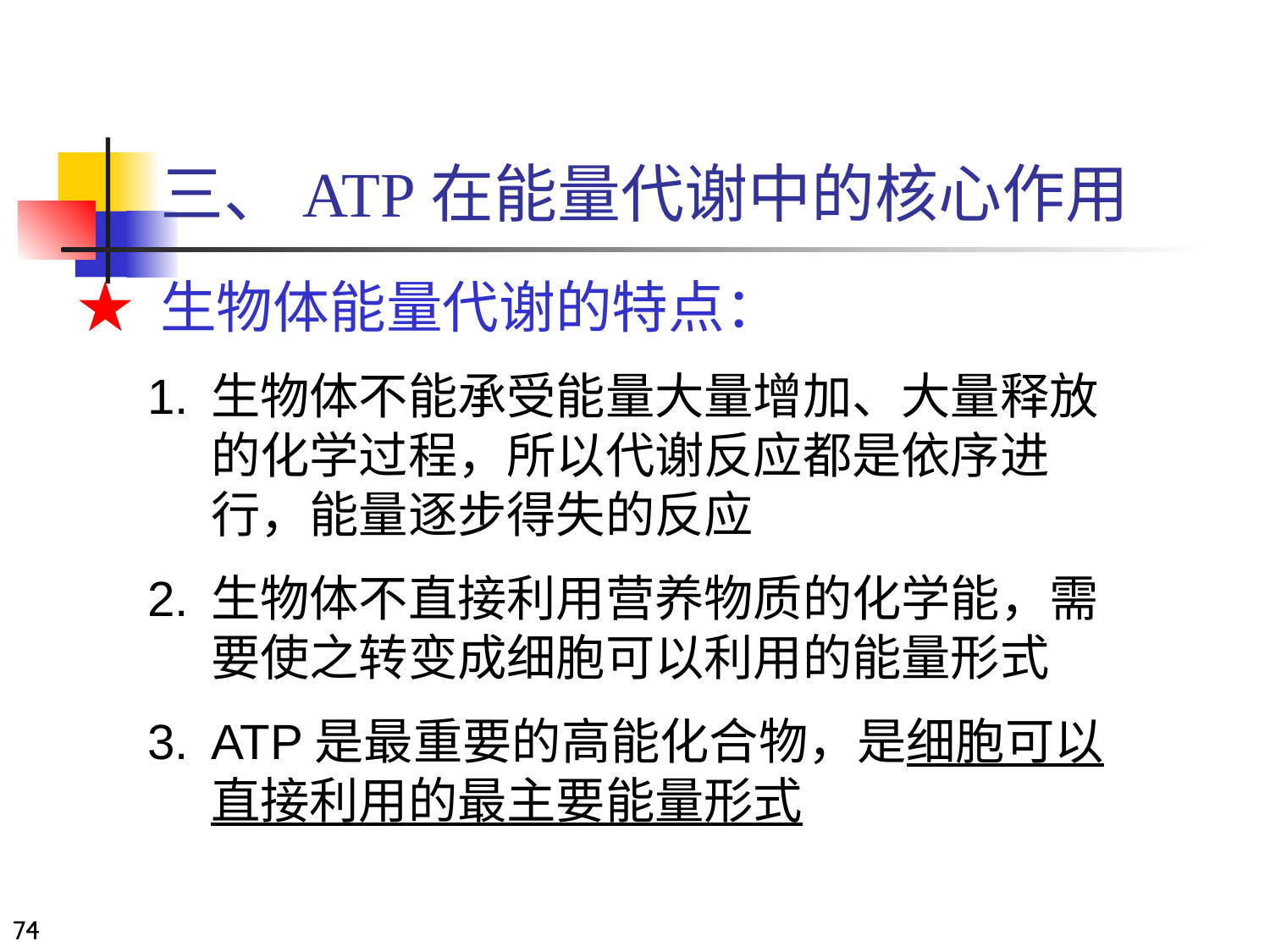

# 三、ATP在能量代谢中的核心作用
★ 生物体能量代谢的特点：
生物体不能承受能量大量增加、大量释放的化学过程，所以代谢反应都是依序进行，能量逐步得失的反应
生物体不直接利用营养物质的化学能，需要使之转变成细胞可以利用的能量形式
ATP是最重要的高能化合物，是细胞可以直接利用的最主要能量形式
74